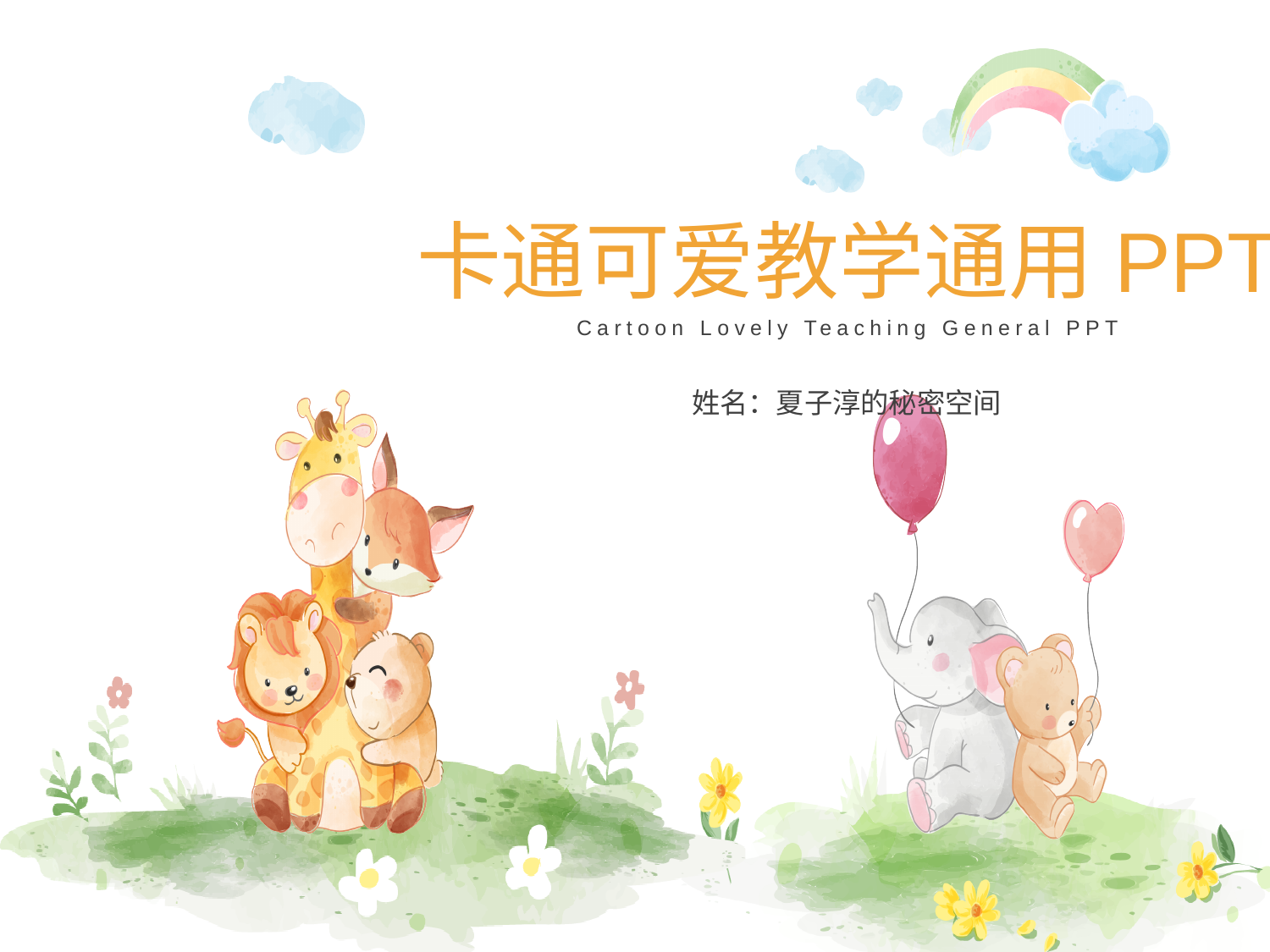

卡通可爱教学通用PPT
Cartoon Lovely Teaching General PPT
姓名：夏子淳的秘密空间